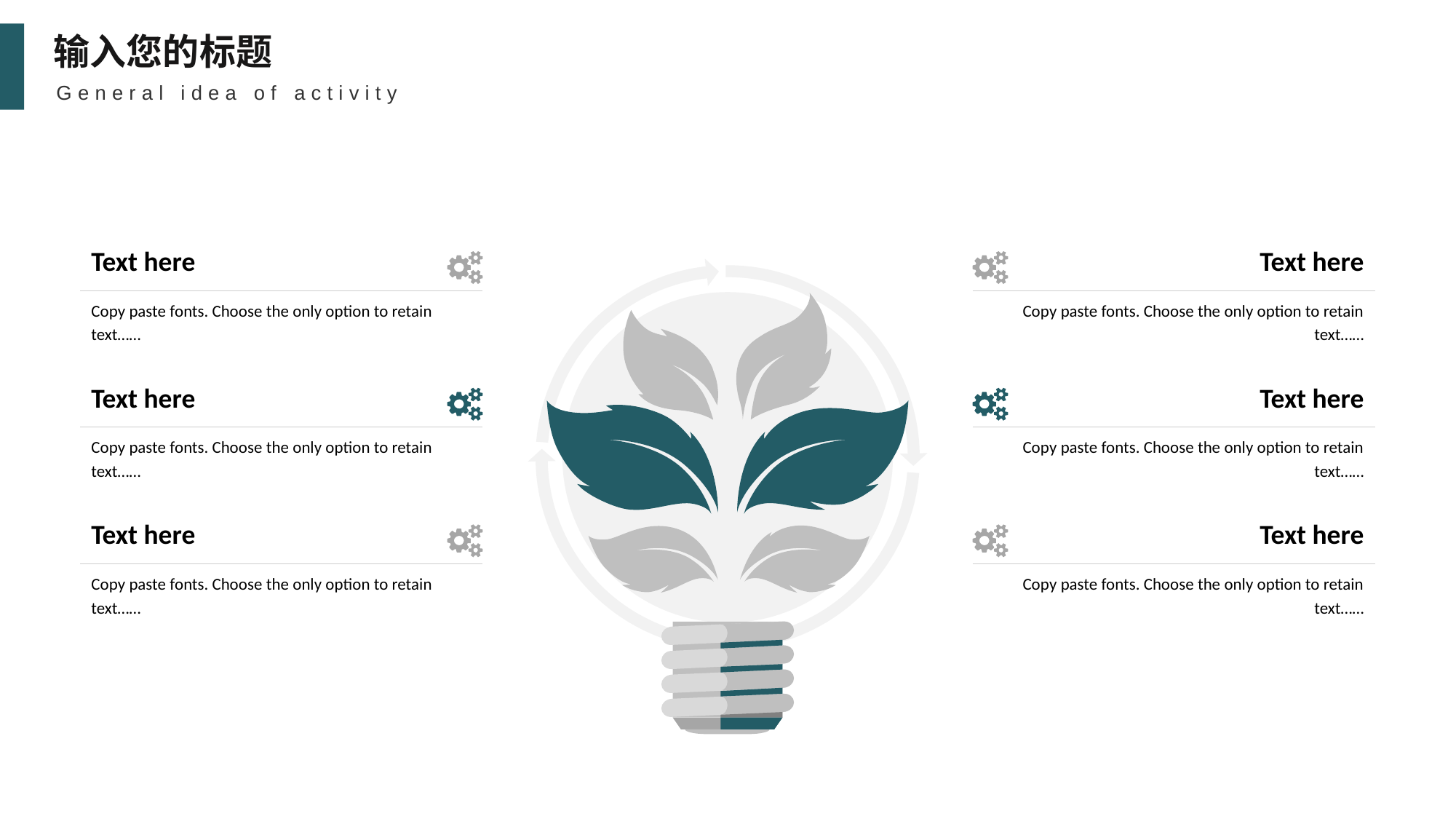

输入您的标题
General idea of activity
Text here

Copy paste fonts. Choose the only option to retain text……
Text here

Copy paste fonts. Choose the only option to retain text……
Text here

Copy paste fonts. Choose the only option to retain text……
Text here

Copy paste fonts. Choose the only option to retain text……
Text here

Copy paste fonts. Choose the only option to retain text……
Text here

Copy paste fonts. Choose the only option to retain text……